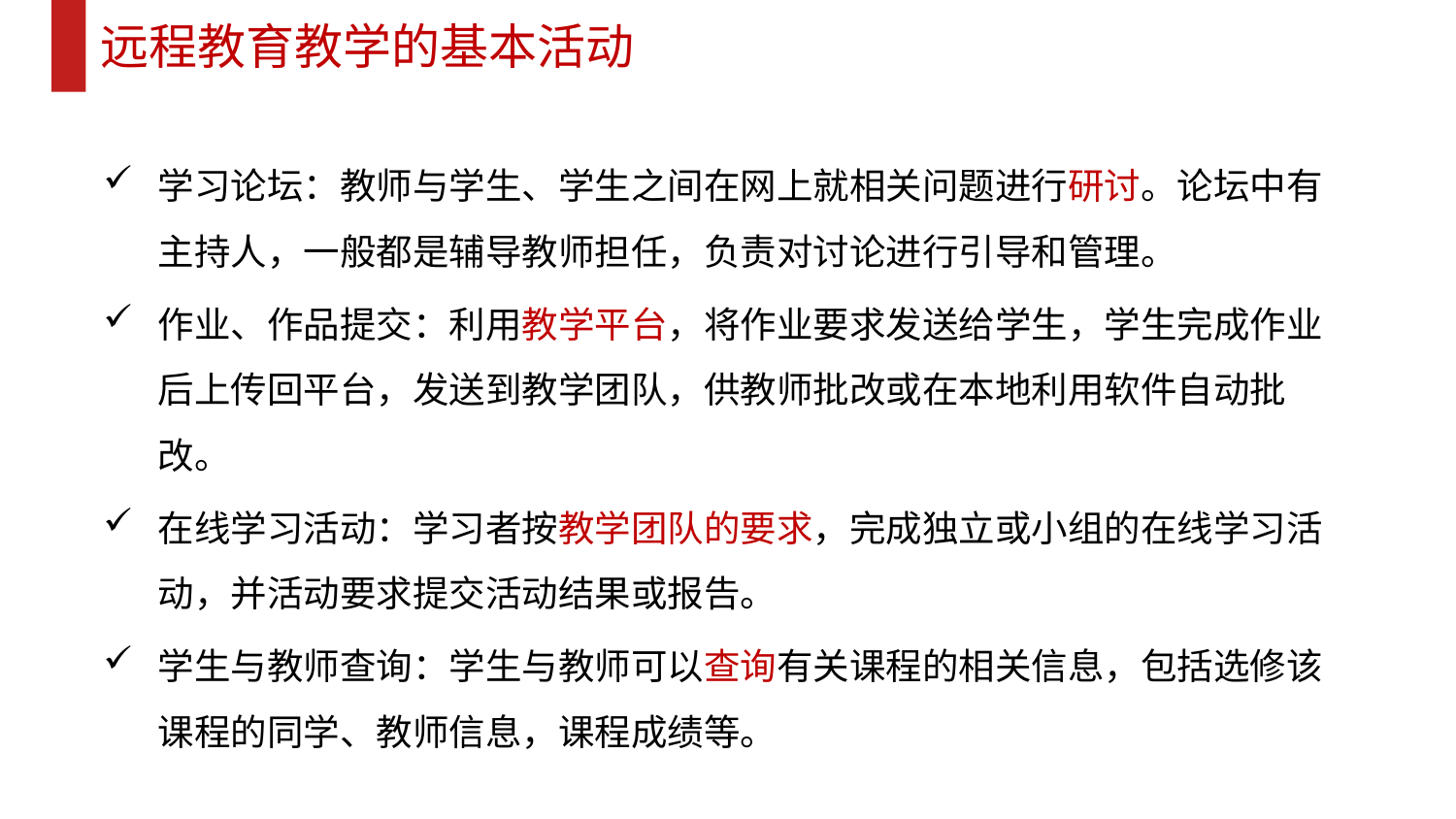

远程教育教学的基本活动
学习论坛：教师与学生、学生之间在网上就相关问题进行研讨。论坛中有主持人，一般都是辅导教师担任，负责对讨论进行引导和管理。
作业、作品提交：利用教学平台，将作业要求发送给学生，学生完成作业后上传回平台，发送到教学团队，供教师批改或在本地利用软件自动批改。
在线学习活动：学习者按教学团队的要求，完成独立或小组的在线学习活动，并活动要求提交活动结果或报告。
学生与教师查询：学生与教师可以查询有关课程的相关信息，包括选修该课程的同学、教师信息，课程成绩等。